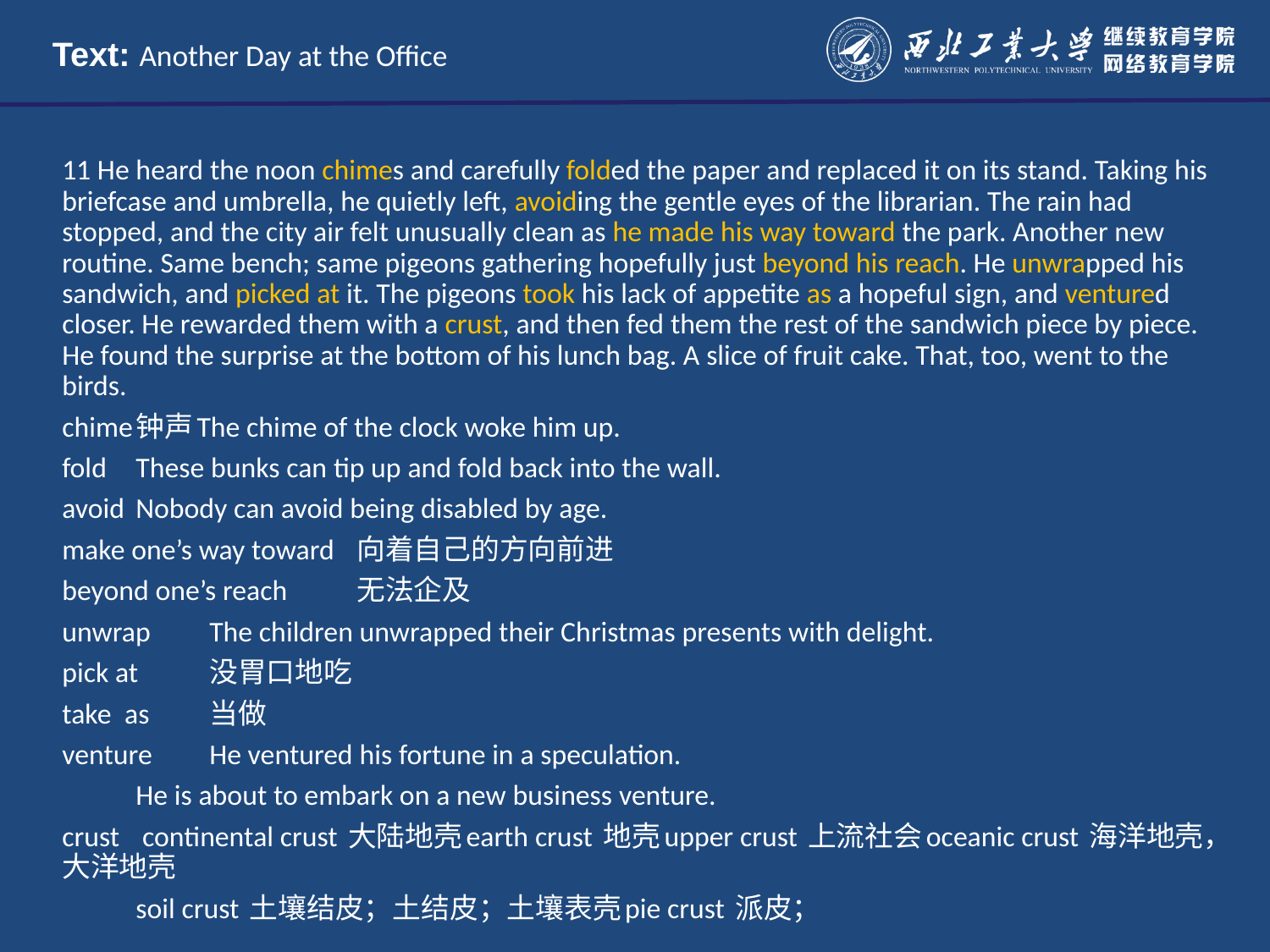

# Text: Another Day at the Office
11 He heard the noon chimes and carefully folded the paper and replaced it on its stand. Taking his briefcase and umbrella, he quietly left, avoiding the gentle eyes of the librarian. The rain had stopped, and the city air felt unusually clean as he made his way toward the park. Another new routine. Same bench; same pigeons gathering hopefully just beyond his reach. He unwrapped his sandwich, and picked at it. The pigeons took his lack of appetite as a hopeful sign, and ventured closer. He rewarded them with a crust, and then fed them the rest of the sandwich piece by piece. He found the surprise at the bottom of his lunch bag. A slice of fruit cake. That, too, went to the birds.
chime	钟声The chime of the clock woke him up.
fold		These bunks can tip up and fold back into the wall.
avoid		Nobody can avoid being disabled by age.
make one’s way toward	向着自己的方向前进
beyond one’s reach	无法企及
unwrap 	The children unwrapped their Christmas presents with delight.
pick at	没胃口地吃
take  as	当做
venture	He ventured his fortune in a speculation.
		He is about to embark on a new business venture.
crust	 continental crust 大陆地壳earth crust 地壳upper crust 上流社会oceanic crust 海洋地壳，大洋地壳
	soil crust 土壤结皮；土结皮；土壤表壳pie crust 派皮；